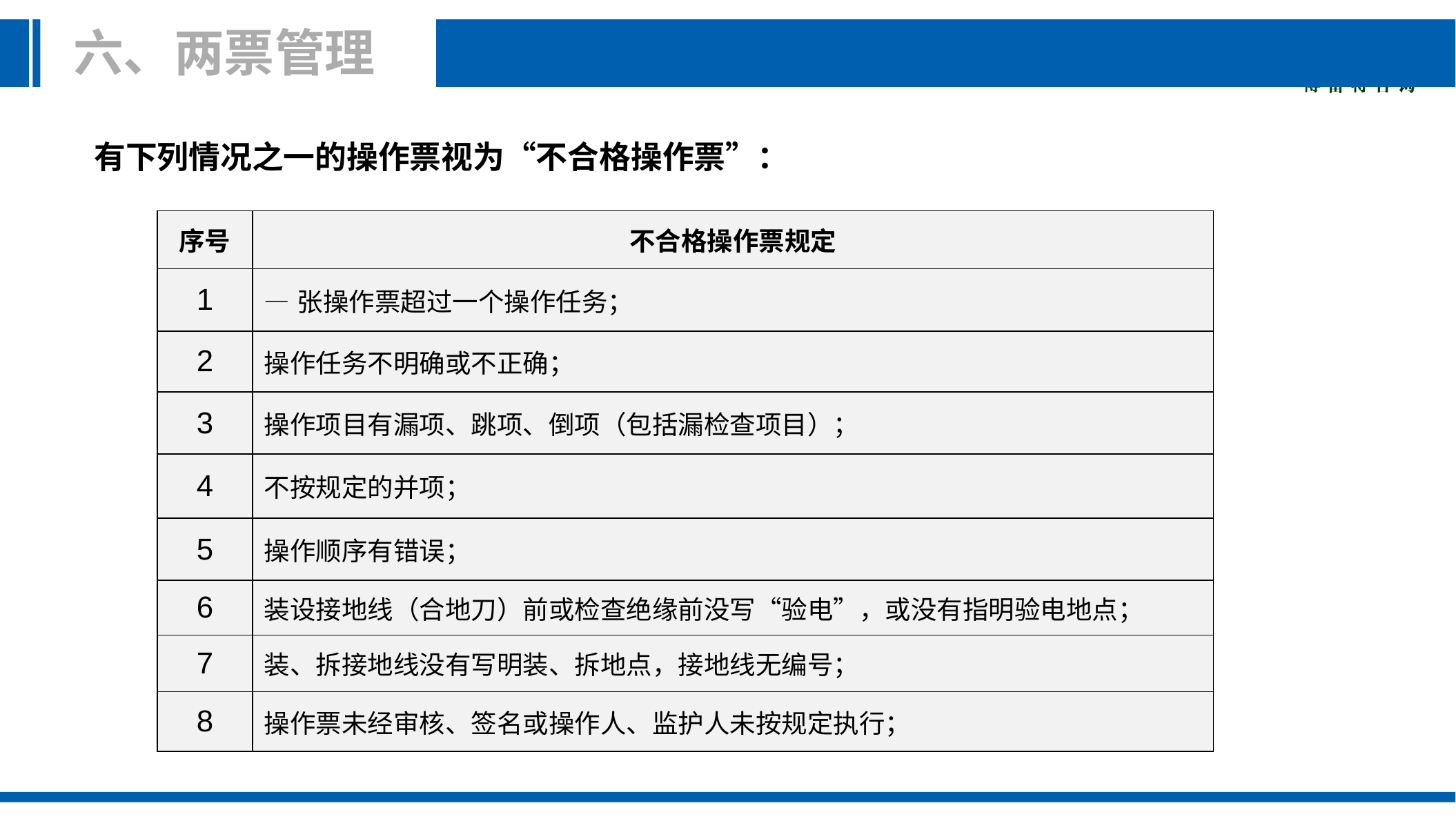

六、两票管理
有下列情况之一的操作票视为“不合格操作票”：
| 序号 | 不合格操作票规定 |
| --- | --- |
| 1 | —张操作票超过一个操作任务； |
| 2 | 操作任务不明确或不正确； |
| 3 | 操作项目有漏项、跳项、倒项（包括漏检查项目）； |
| 4 | 不按规定的并项； |
| 5 | 操作顺序有错误； |
| 6 | 装设接地线（合地刀）前或检查绝缘前没写“验电”，或没有指明验电地点； |
| 7 | 装、拆接地线没有写明装、拆地点，接地线无编号； |
| 8 | 操作票未经审核、签名或操作人、监护人未按规定执行； |